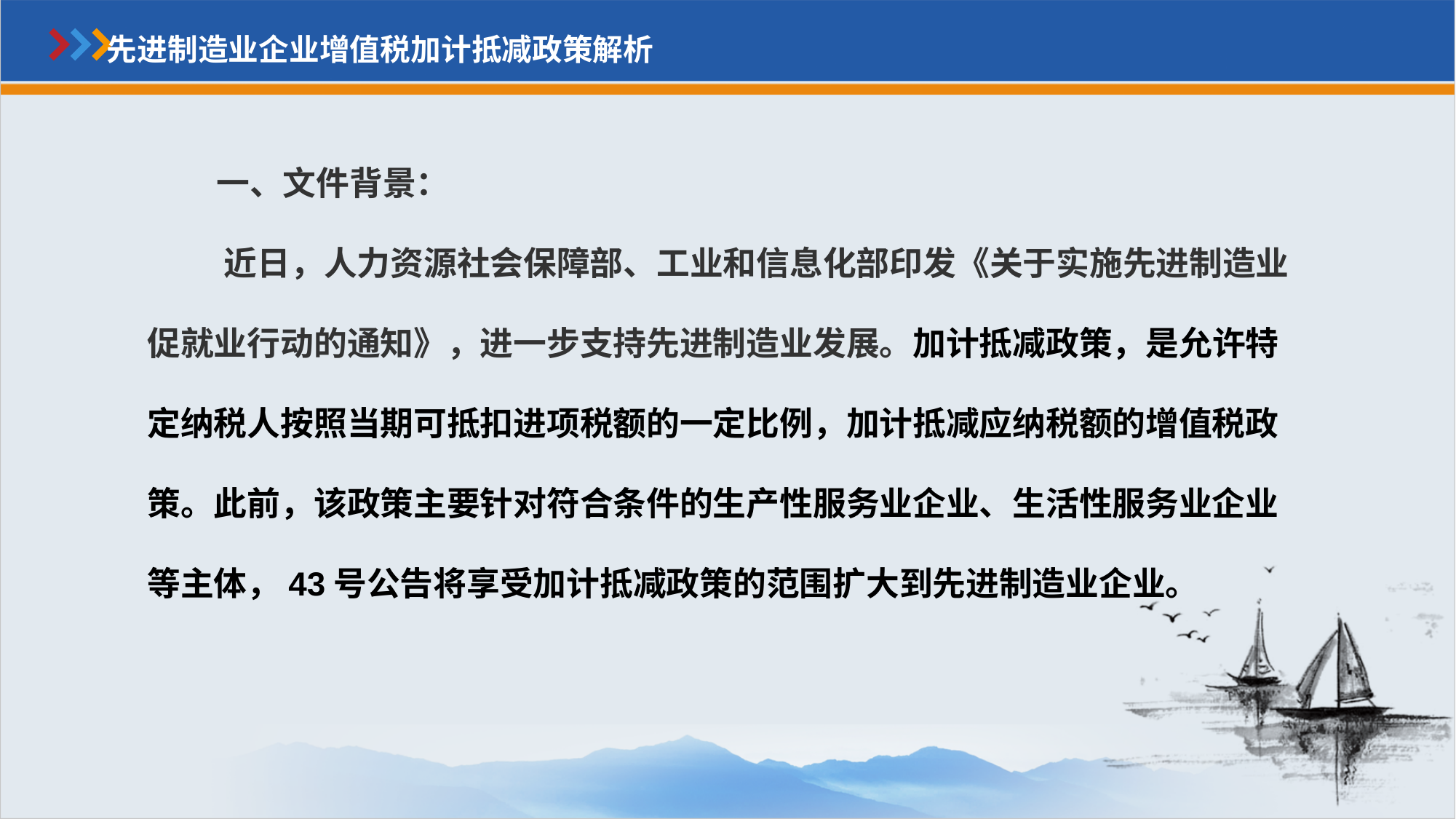

先进制造业企业增值税加计抵减政策解析

        一、文件背景：
         近日，人力资源社会保障部、工业和信息化部印发《关于实施先进制造业促就业行动的通知》，进一步支持先进制造业发展。加计抵减政策，是允许特定纳税人按照当期可抵扣进项税额的一定比例，加计抵减应纳税额的增值税政策。此前，该政策主要针对符合条件的生产性服务业企业、生活性服务业企业等主体，43号公告将享受加计抵减政策的范围扩大到先进制造业企业。